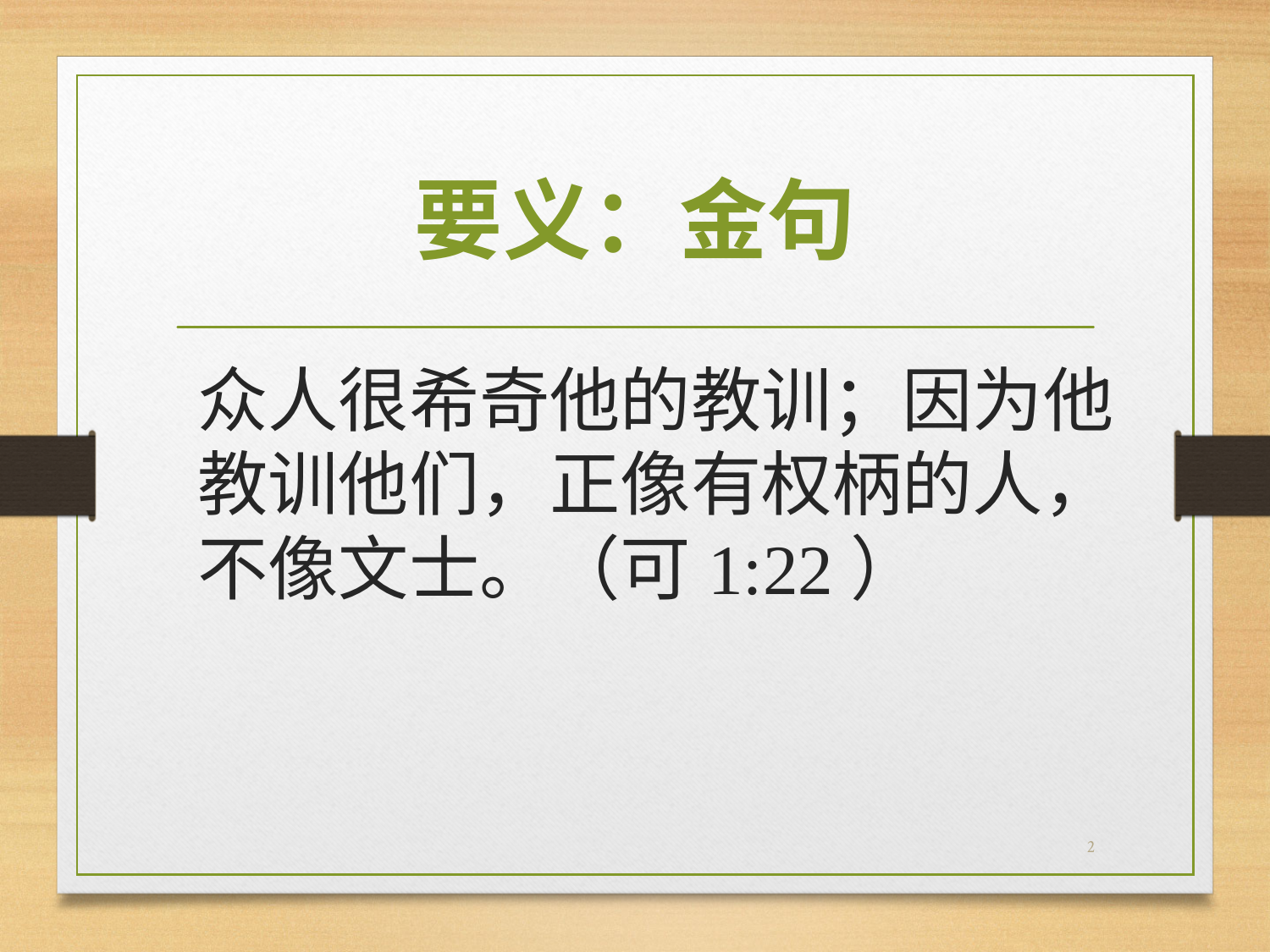

# 要义：金句
众人很希奇他的教训；因为他教训他们，正像有权柄的人，不像文士。（可1:22）
2